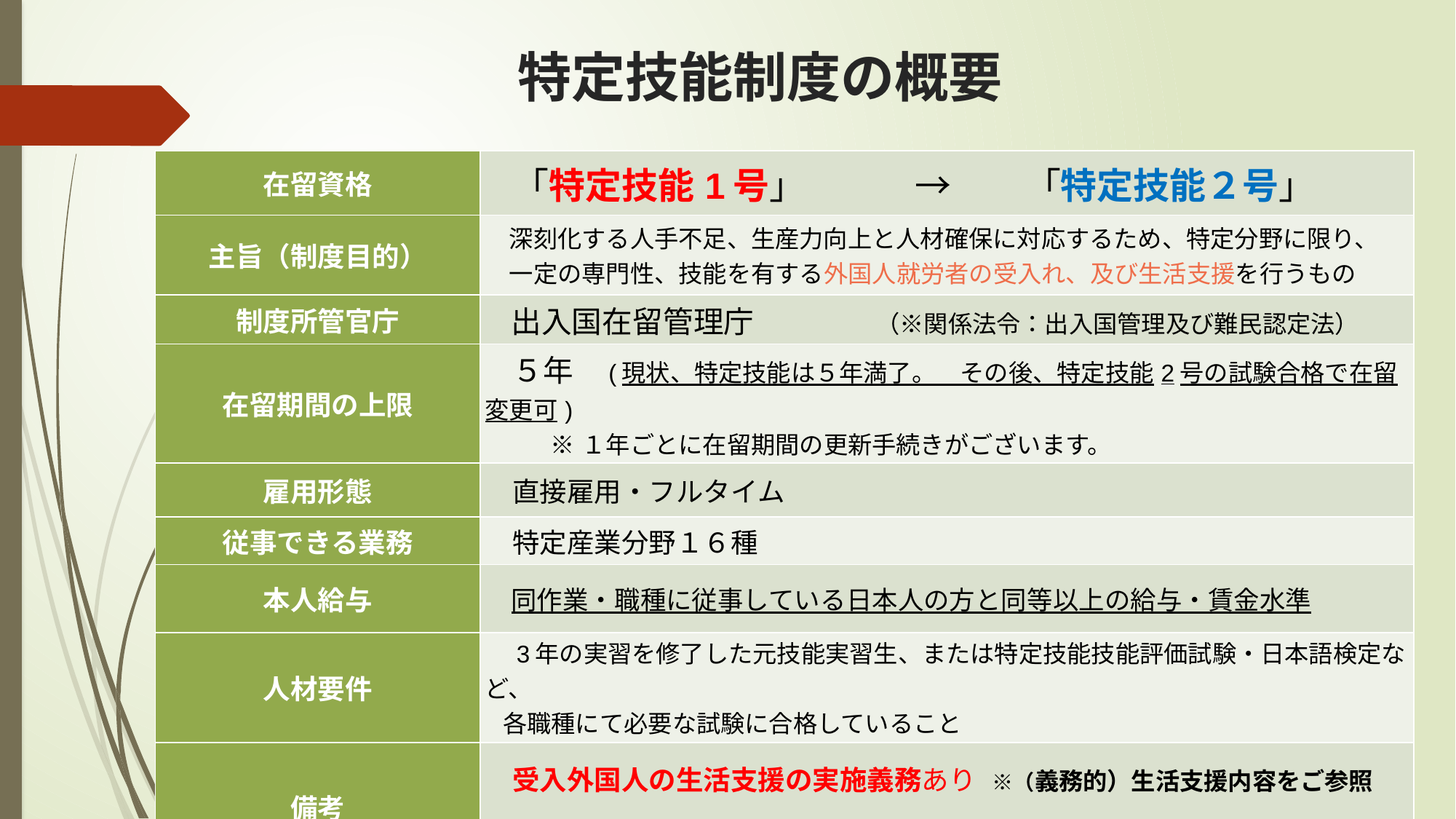

特定技能制度の概要
| 在留資格 | 「特定技能1号」　　　→　　「特定技能２号」 |
| --- | --- |
| 主旨（制度目的） | 深刻化する人手不足、生産力向上と人材確保に対応するため、特定分野に限り、 　一定の専門性、技能を有する外国人就労者の受入れ、及び生活支援を行うもの |
| 制度所管官庁 | 出入国在留管理庁　　　　（※関係法令：出入国管理及び難民認定法） |
| 在留期間の上限 | ５年　(現状、特定技能は５年満了。　その後、特定技能2号の試験合格で在留変更可) ※１年ごとに在留期間の更新手続きがございます。 |
| 雇用形態 | 直接雇用・フルタイム |
| 従事できる業務 | 特定産業分野１６種 |
| 本人給与 | 同作業・職種に従事している日本人の方と同等以上の給与・賃金水準 |
| 人材要件 | 3年の実習を修了した元技能実習生、または特定技能技能評価試験・日本語検定など、 各職種にて必要な試験に合格していること |
| 備考 | 受入外国人の生活支援の実施義務あり　※（義務的）生活支援内容をご参照 　　⇒登録支援機関 (弊社） にてサポートが可能 |